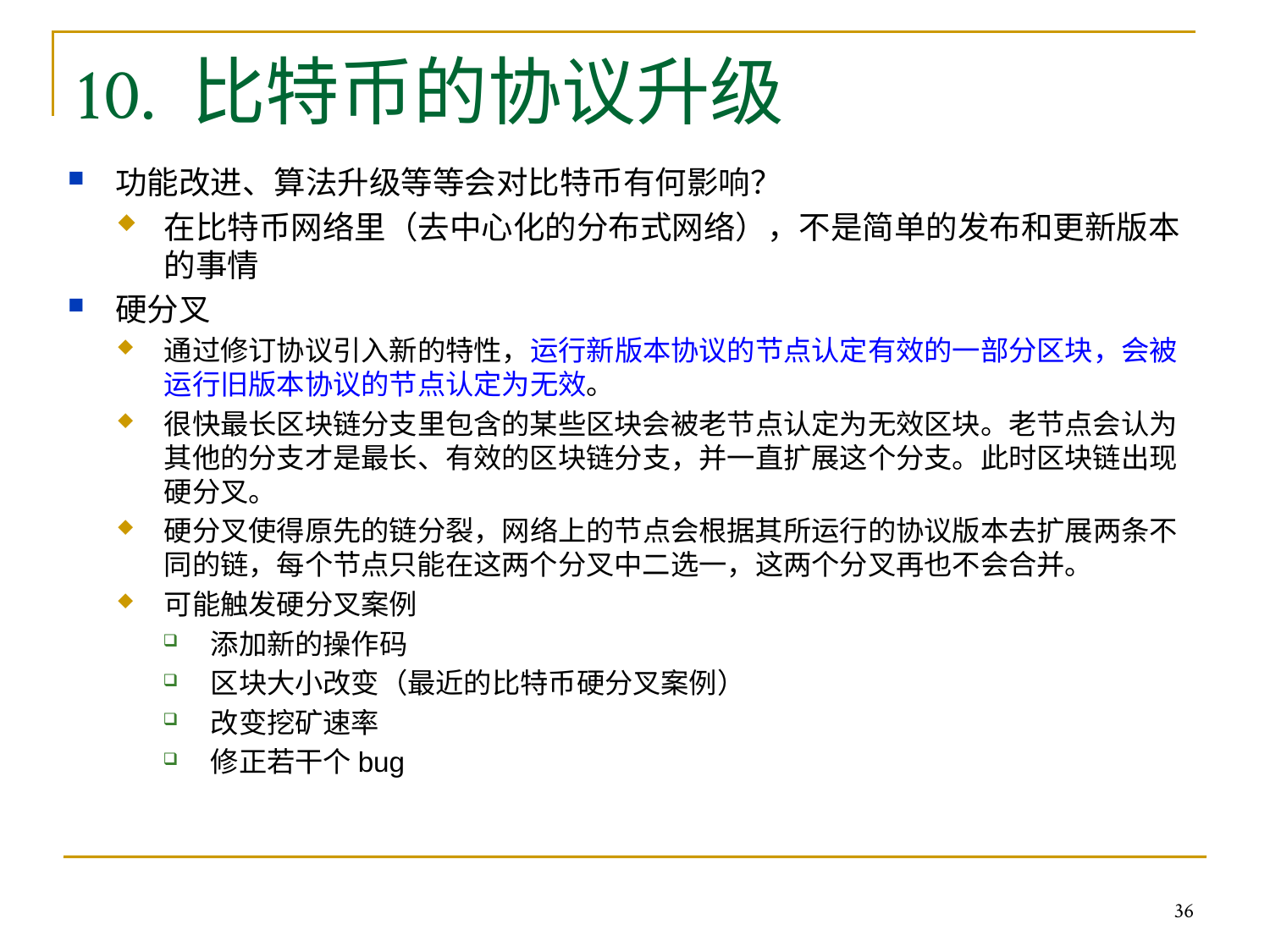

10. 比特币的协议升级
功能改进、算法升级等等会对比特币有何影响？
在比特币网络里（去中心化的分布式网络），不是简单的发布和更新版本的事情
硬分叉
通过修订协议引入新的特性，运行新版本协议的节点认定有效的一部分区块，会被运行旧版本协议的节点认定为无效。
很快最长区块链分支里包含的某些区块会被老节点认定为无效区块。老节点会认为其他的分支才是最长、有效的区块链分支，并一直扩展这个分支。此时区块链出现硬分叉。
硬分叉使得原先的链分裂，网络上的节点会根据其所运行的协议版本去扩展两条不同的链，每个节点只能在这两个分叉中二选一，这两个分叉再也不会合并。
可能触发硬分叉案例
添加新的操作码
区块大小改变（最近的比特币硬分叉案例）
改变挖矿速率
修正若干个bug

36